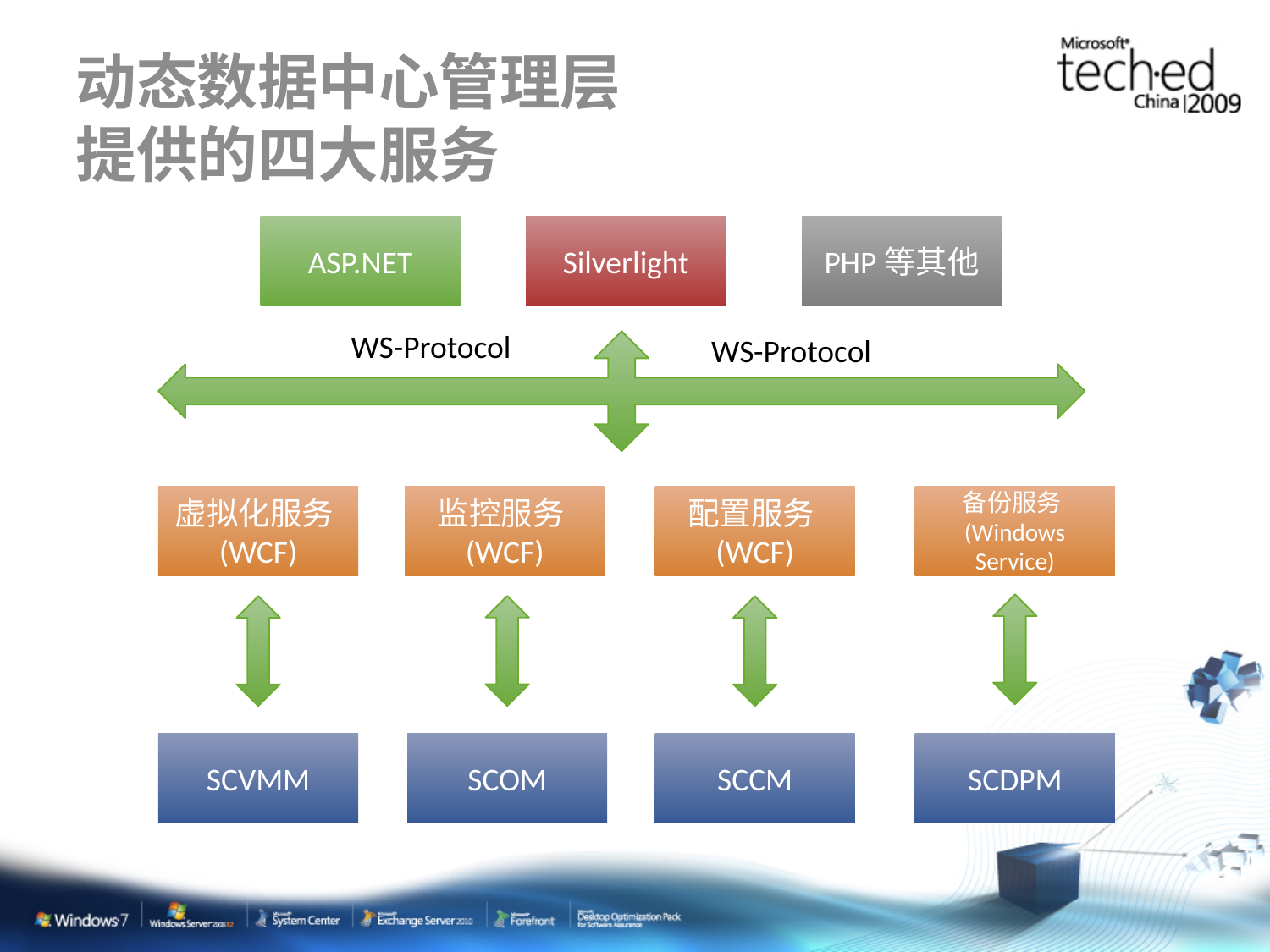

# 动态数据中心管理层 提供的四大服务
ASP.NET
Silverlight
PHP等其他
WS-Protocol
WS-Protocol

虚拟化服务(WCF)
监控服务(WCF)
配置服务(WCF)
备份服务(Windows Service)

SCVMM
SCOM
SCCM
SCDPM